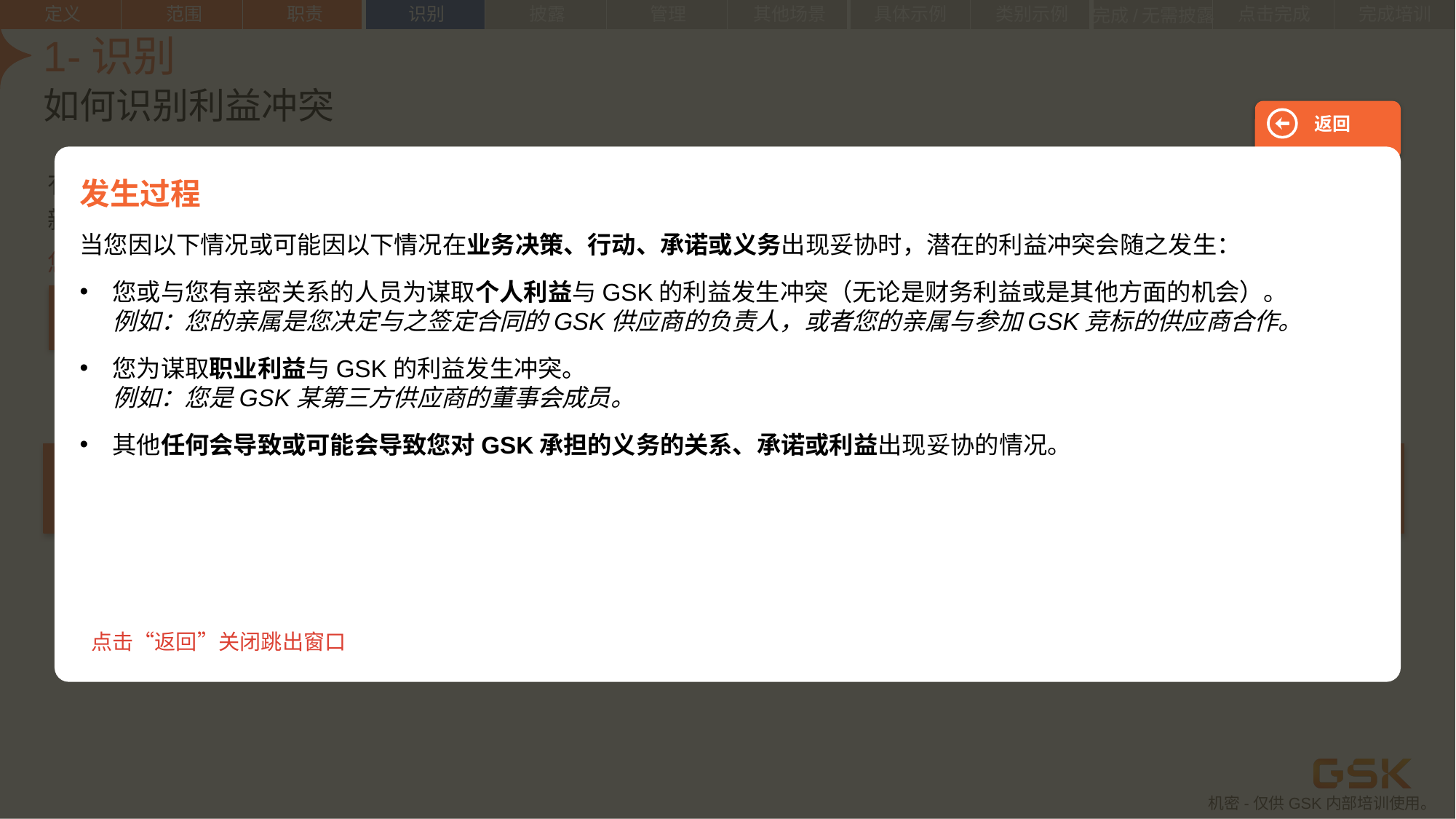

类别示例
完成/无需披露
定义
范围
职责
识别
披露
管理
其他场景
具体示例
点击完成
完成培训
|  |  |  |  |  |  |  |  |  |  |  |  |
| --- | --- | --- | --- | --- | --- | --- | --- | --- | --- | --- | --- |

# 1-识别
如何识别利益冲突

返回

有些利益冲突可以提前识别；有些利益冲突可能只会随着事情的发展或情况发生变化时才会显现出来，例如，当您转岗或加入新团队时，或者当您参与某项新交易时。
发生过程
当您因以下情况或可能因以下情况在业务决策、行动、承诺或义务出现妥协时，潜在的利益冲突会随之发生：
您或与您有亲密关系的人员为谋取个人利益与GSK的利益发生冲突（无论是财务利益或是其他方面的机会）。
例如：您的亲属是您决定与之签定合同的GSK供应商的负责人，或者您的亲属与参加GSK竞标的供应商合作。
您为谋取职业利益与GSK的利益发生冲突。
例如：您是GSK某第三方供应商的董事会成员。
其他任何会导致或可能会导致您对GSK承担的义务的关系、承诺或利益出现妥协的情况。
您可以通过点击查看更多内容
发生利益冲突
的常见情况
利益冲突的发生过程
如果您认为决策或行动不完全是为了GSK、其患者和消费者的利益，则可能存在利益冲突。

点击“返回”关闭跳出窗口